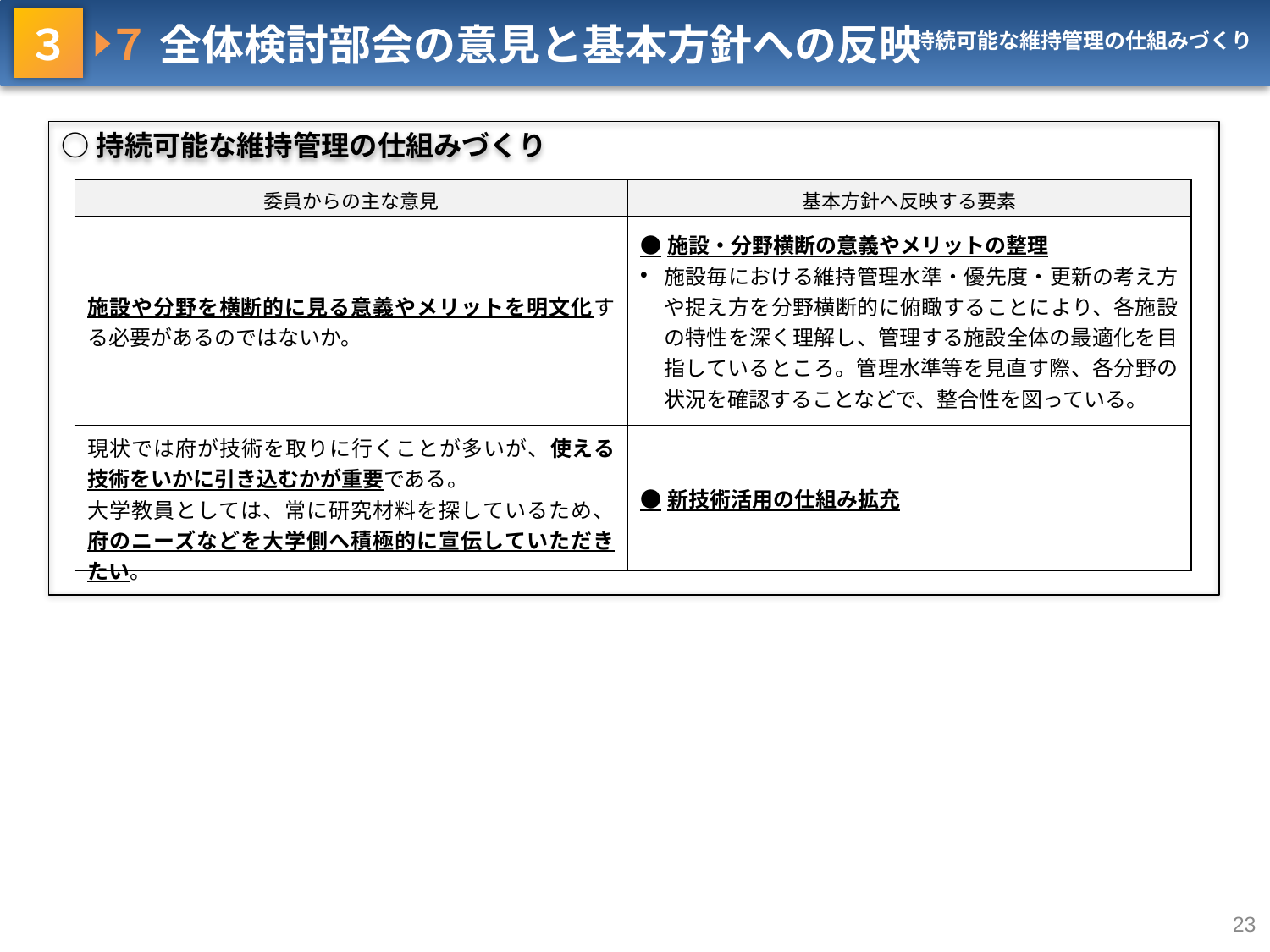

３    ７ 全体検討部会の意見と基本方針への反映
持続可能な維持管理の仕組みづくり

○持続可能な維持管理の仕組みづくり
| 委員からの主な意見 | 基本方針へ反映する要素 |
| --- | --- |
| 施設や分野を横断的に見る意義やメリットを明文化する必要があるのではないか。 | ●施設・分野横断の意義やメリットの整理 施設毎における維持管理水準・優先度・更新の考え方や捉え方を分野横断的に俯瞰することにより、各施設の特性を深く理解し、管理する施設全体の最適化を目指しているところ。管理水準等を見直す際、各分野の状況を確認することなどで、整合性を図っている。 |
| 現状では府が技術を取りに行くことが多いが、使える技術をいかに引き込むかが重要である。 大学教員としては、常に研究材料を探しているため、府のニーズなどを大学側へ積極的に宣伝していただきたい。 | ●新技術活用の仕組み拡充 |
23